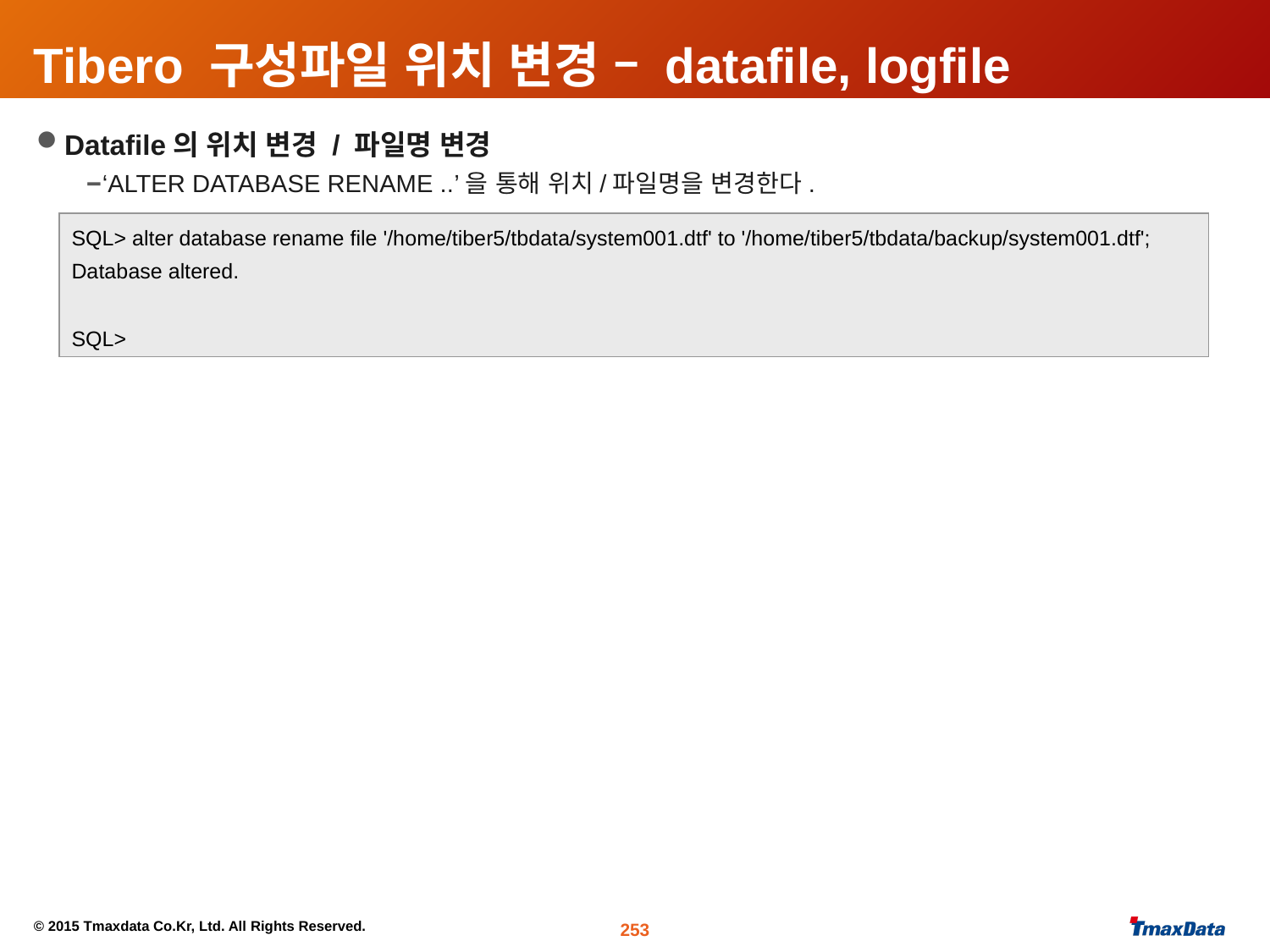

# Tibero 구성파일 위치 변경 – datafile, logfile
Datafile의 위치 변경 / 파일명 변경
‘ALTER DATABASE RENAME ..’을 통해 위치/파일명을 변경한다.

SQL> alter database rename file '/home/tiber5/tbdata/system001.dtf' to '/home/tiber5/tbdata/backup/system001.dtf';
Database altered.

SQL>